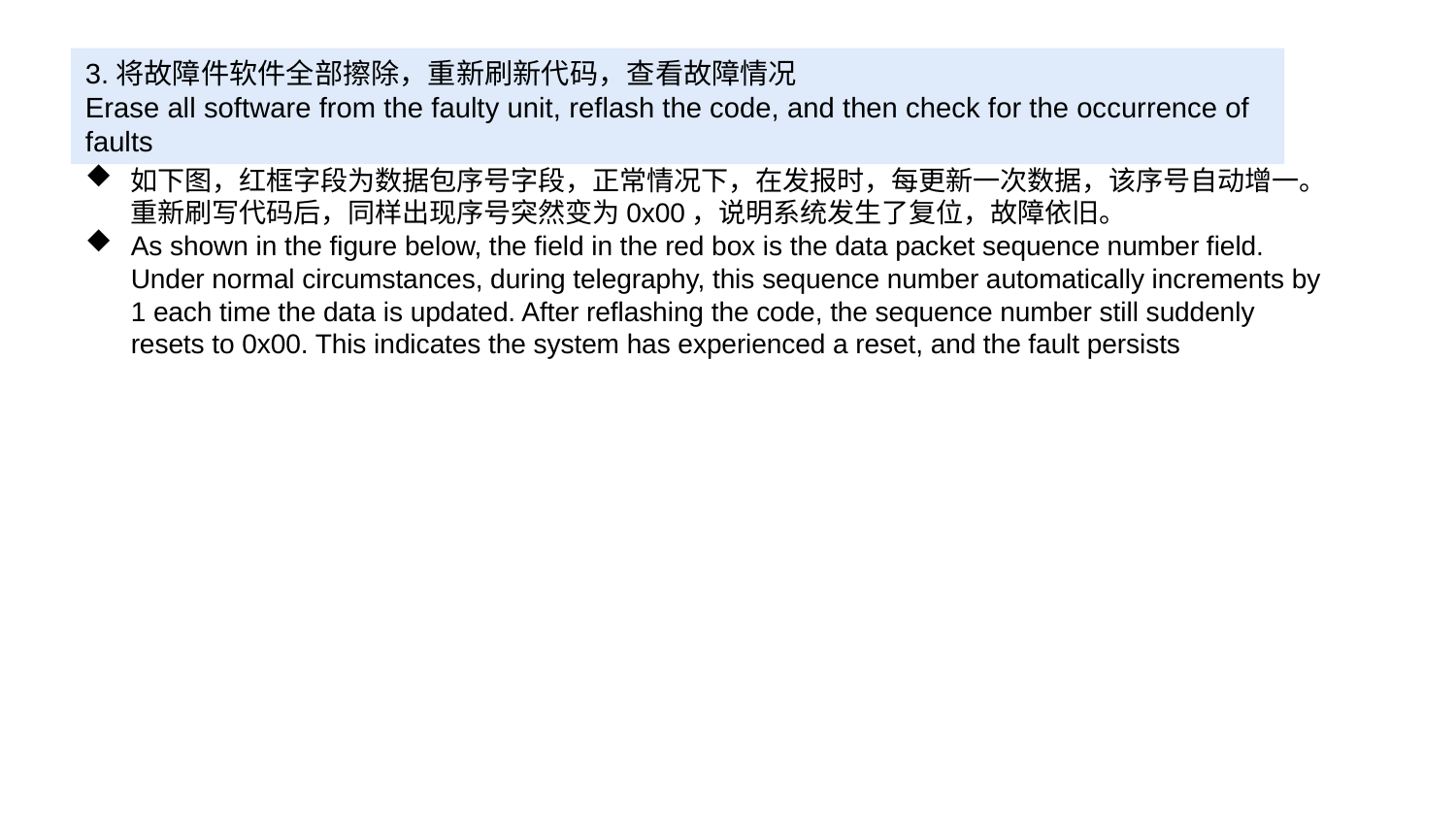

3.将故障件软件全部擦除，重新刷新代码，查看故障情况
Erase all software from the faulty unit, reflash the code, and then check for the occurrence of faults
如下图，红框字段为数据包序号字段，正常情况下，在发报时，每更新一次数据，该序号自动增一。重新刷写代码后，同样出现序号突然变为0x00，说明系统发生了复位，故障依旧。
As shown in the figure below, the field in the red box is the data packet sequence number field. Under normal circumstances, during telegraphy, this sequence number automatically increments by 1 each time the data is updated. After reflashing the code, the sequence number still suddenly resets to 0x00. This indicates the system has experienced a reset, and the fault persists